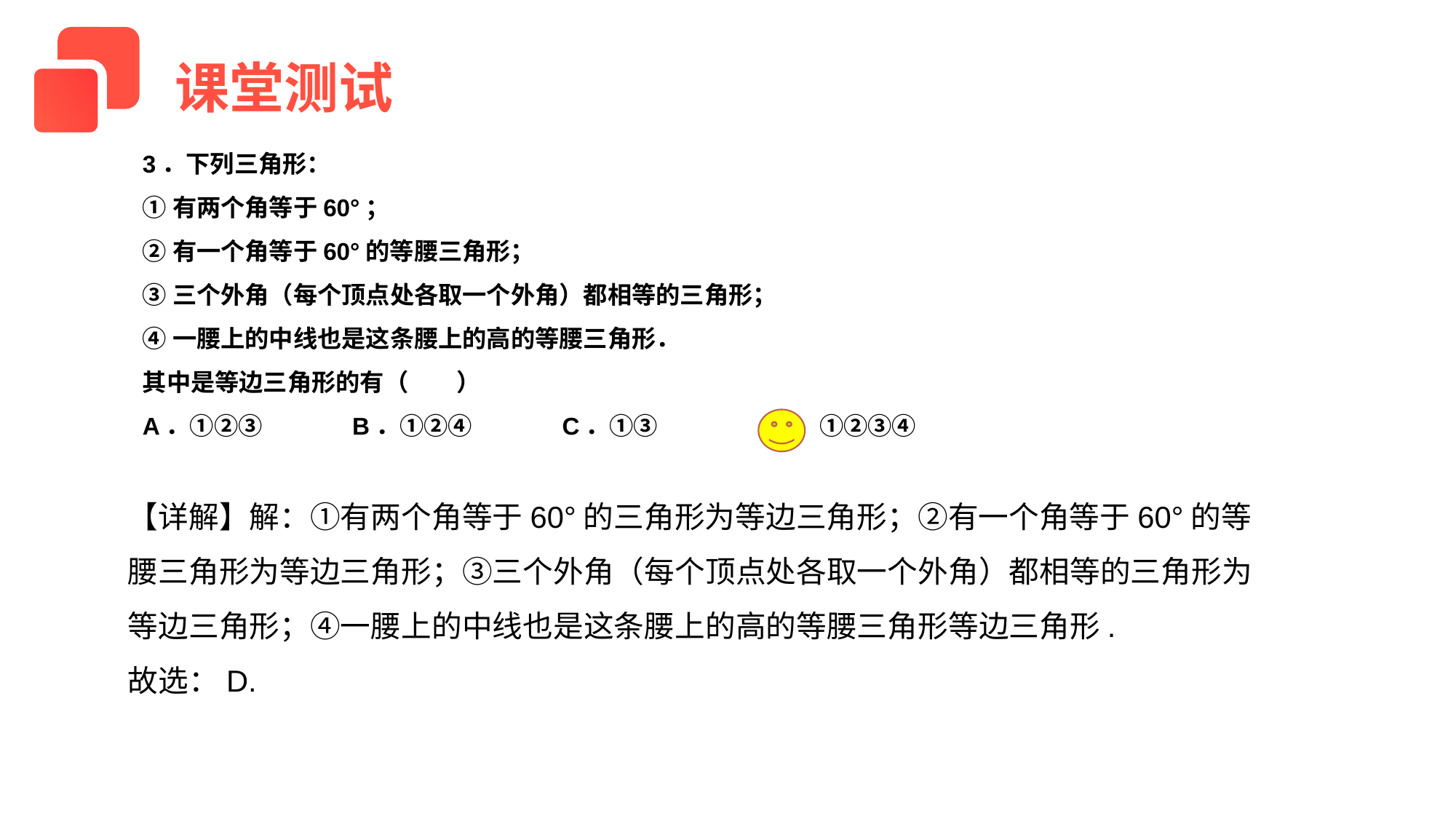

课堂测试
3．下列三角形：
①有两个角等于60°；
②有一个角等于60°的等腰三角形；
③三个外角（每个顶点处各取一个外角）都相等的三角形；
④一腰上的中线也是这条腰上的高的等腰三角形．
其中是等边三角形的有（　　）
A．①②③	B．①②④	C．①③	D．①②③④

【详解】解：①有两个角等于60°的三角形为等边三角形；②有一个角等于60°的等腰三角形为等边三角形；③三个外角（每个顶点处各取一个外角）都相等的三角形为等边三角形；④一腰上的中线也是这条腰上的高的等腰三角形等边三角形.
故选：D.